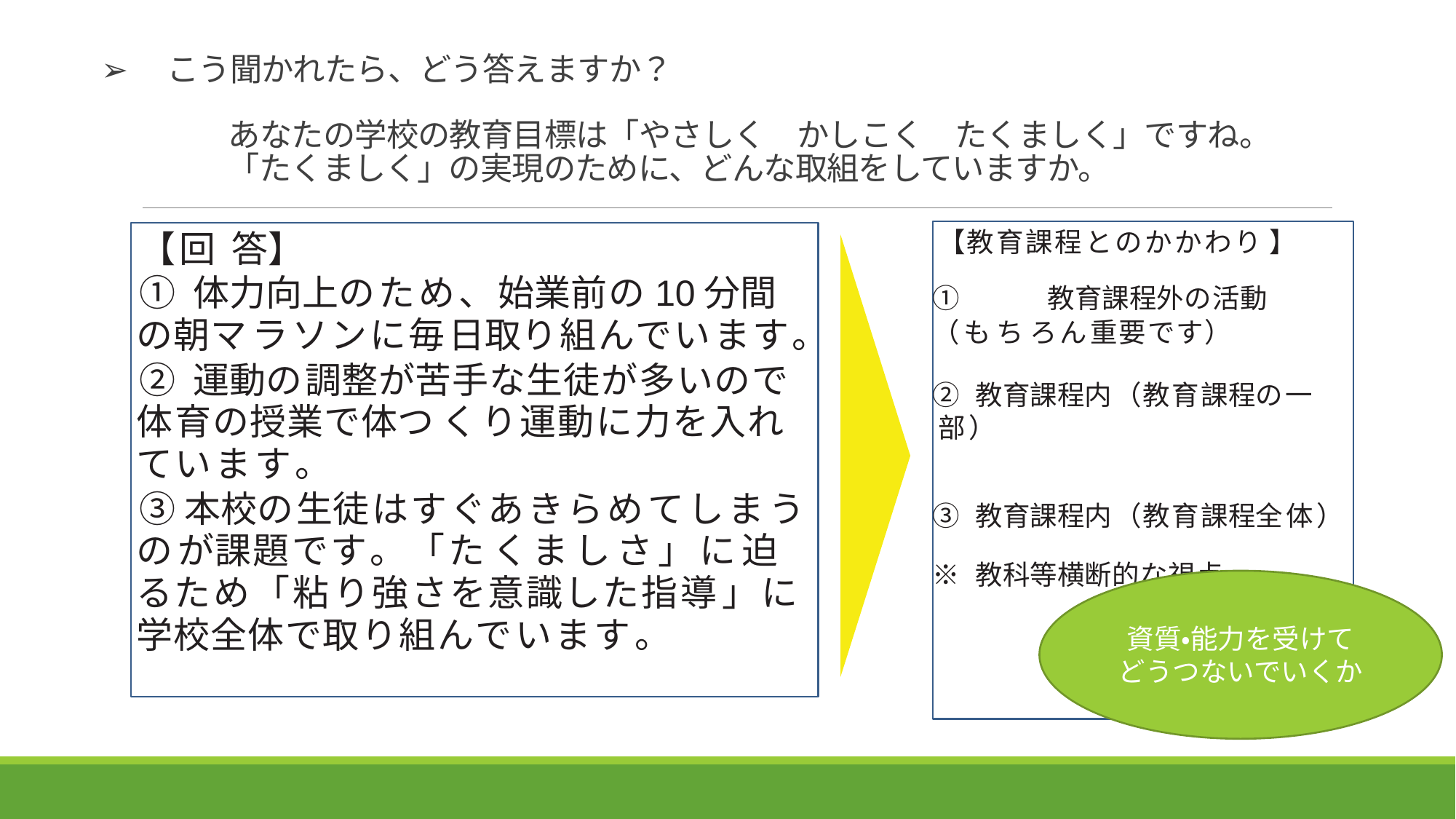

# ➢　こう聞かれたら、どう答えますか？ 　　　　あなたの学校の教育目標は「やさしく　かしこく　たくましく」ですね。 　　　　「たくましく」の実現のために、どんな取組をしていますか。
【教育課程とのかかわり】

①	教育課程外の活動
（もちろん重要です）

②	教育課程内（教育課程の一部）

③	教育課程内（教育課程全体）

※	教科等横断的な視点

【回 答】
① 体力向上のため、始業前の10分間の朝マラソンに毎日取り組んでいます。
② 運動の調整が苦手な生徒が多いので体育の授業で体つくり運動に力を入れています。
③本校の生徒はすぐあきらめてしまうのが課題です。「たくましさ」に迫るため「粘り強さを意識した指導」に学校全体で取り組んでいます。

資質・能力を受けて
どうつないでいくか